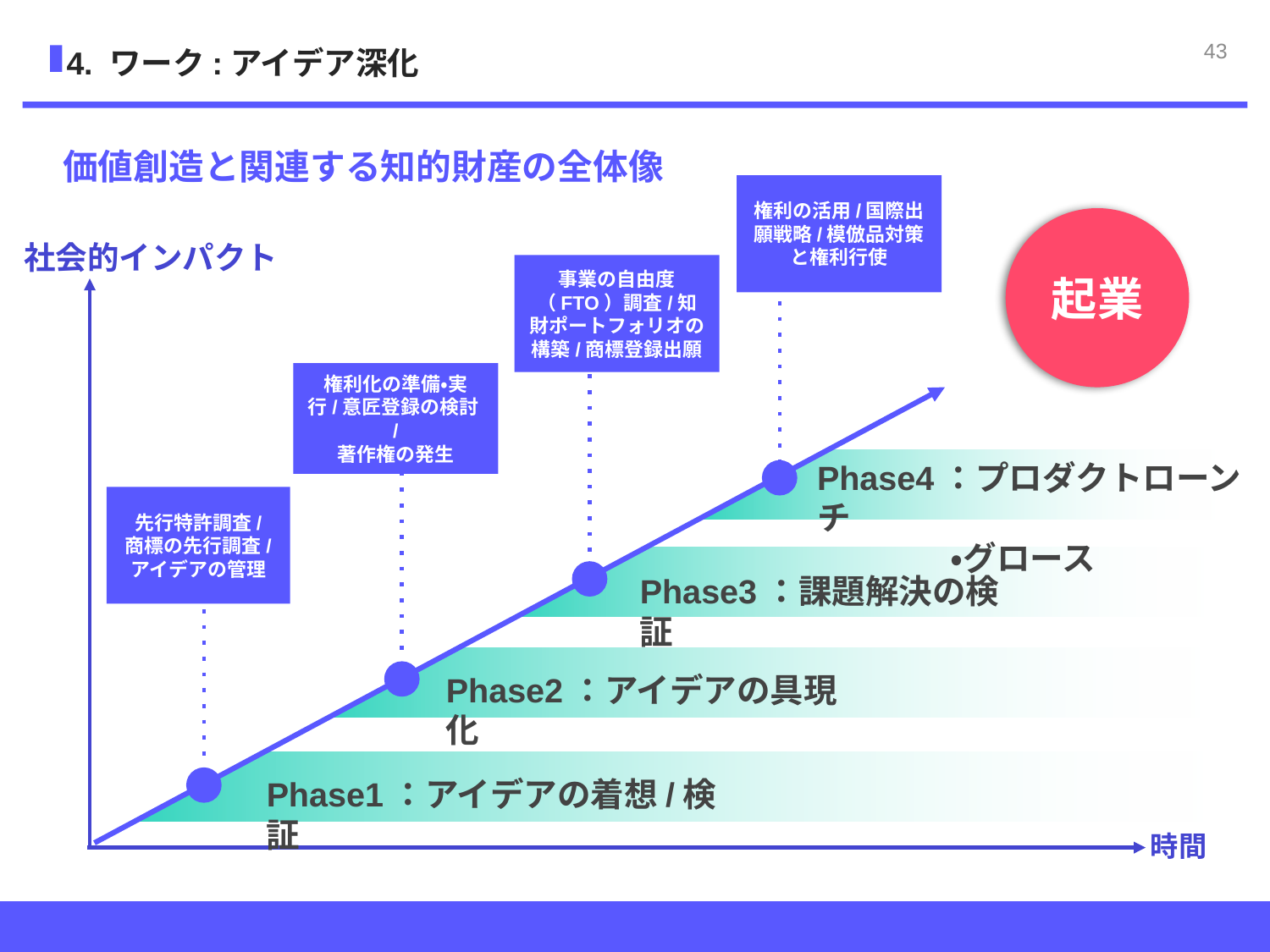

43
4. ワーク:アイデア深化

価値創造と関連する知的財産の全体像
権利の活用/国際出願戦略/模倣品対策と権利行使
起業
社会的インパクト
事業の自由度
（FTO）調査/知財ポートフォリオの構築/商標登録出願
権利化の準備・実行/意匠登録の検討/
著作権の発生
Phase4：プロダクトローンチ
　　　　・グロース

先行特許調査/
商標の先行調査/
アイデアの管理

Phase3：課題解決の検証

Phase2：アイデアの具現化

Phase1：アイデアの着想/検証

時間